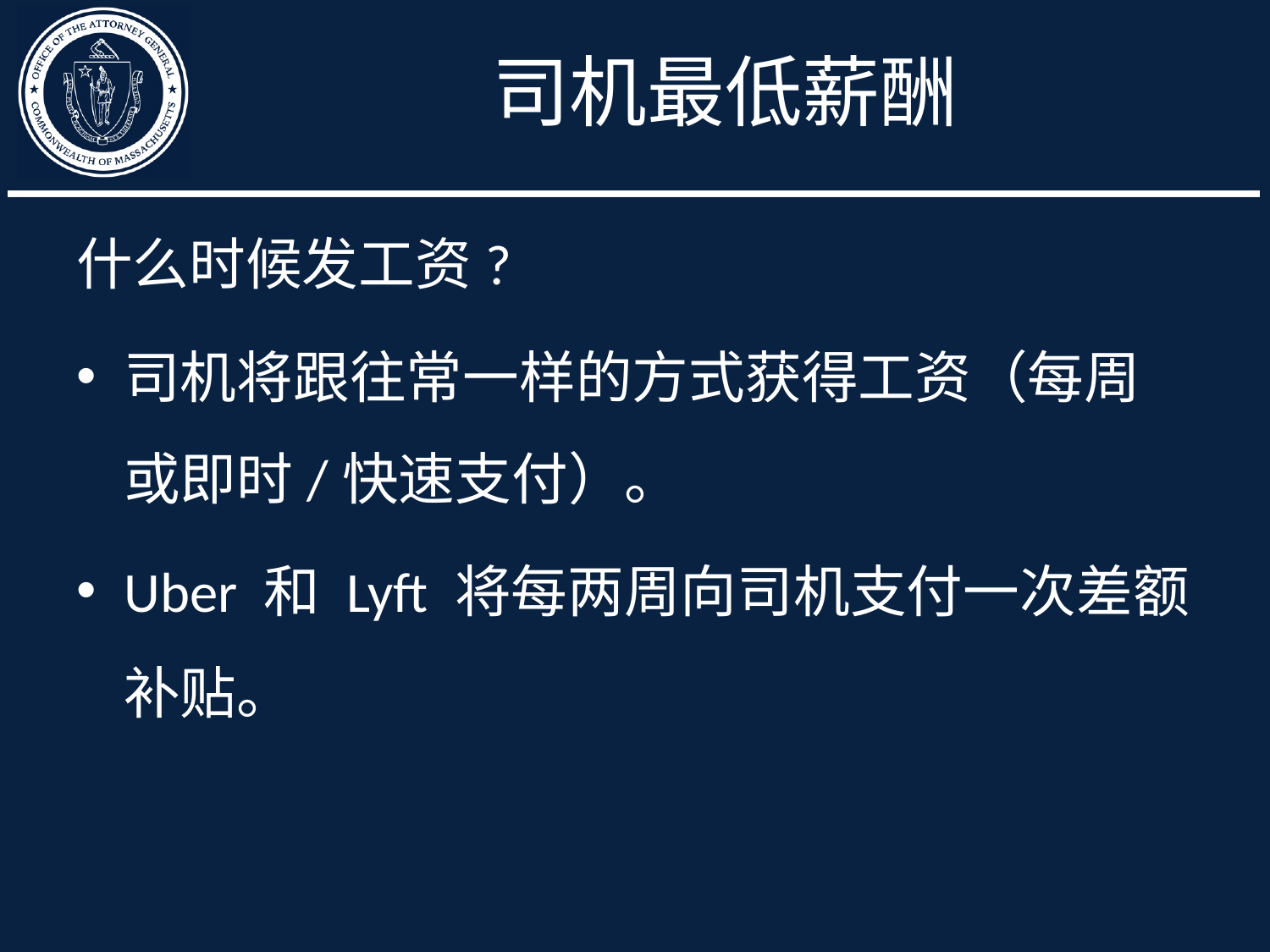

# 司机最低薪酬
什么时候发工资?
司机将跟往常一样的方式获得工资（每周或即时/快速支付）。
Uber 和 Lyft 将每两周向司机支付一次差额补贴。